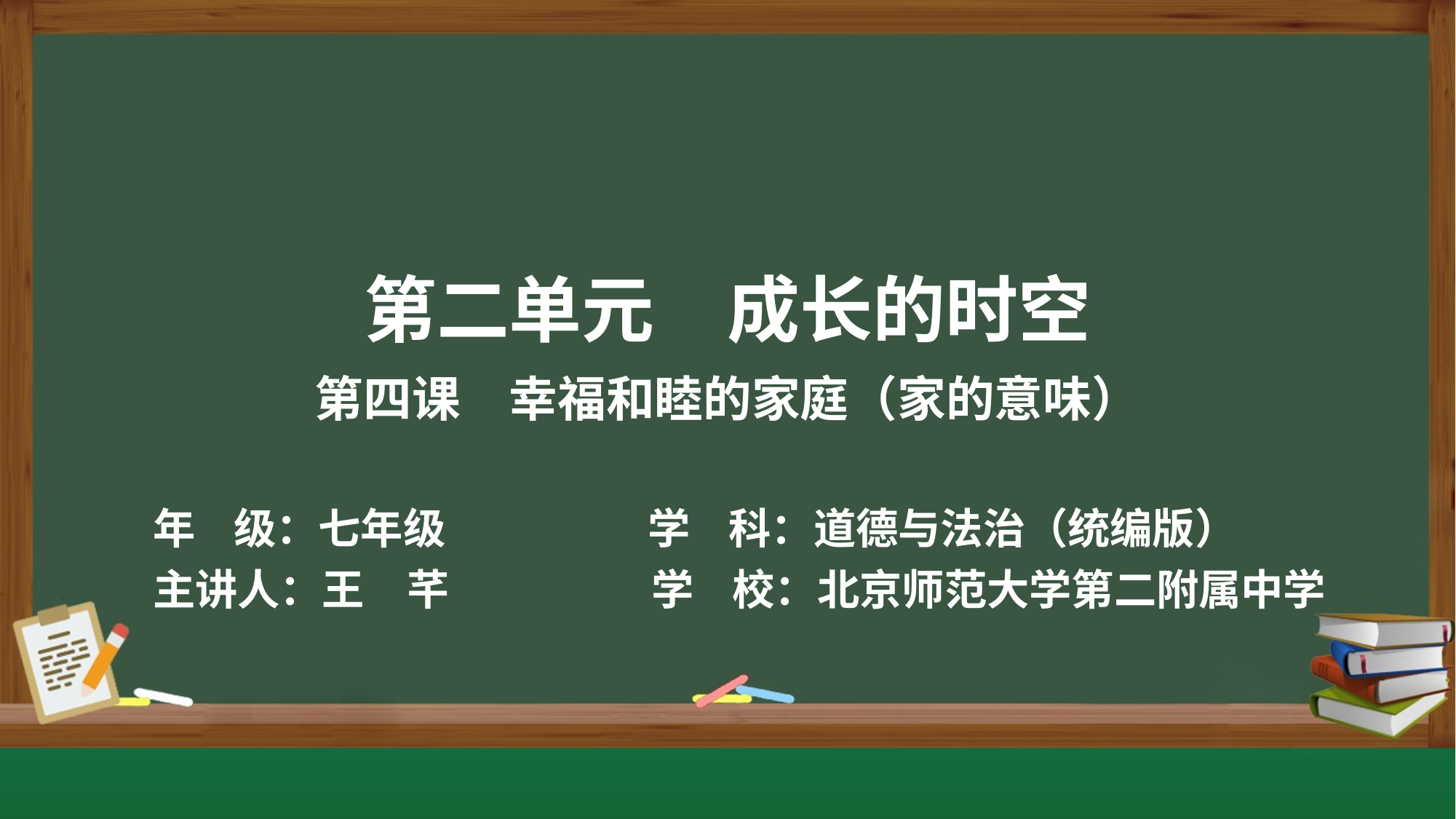

第二单元　成长的时空
第四课　幸福和睦的家庭（家的意味）
年    级：七年级                     学    科：道德与法治（统编版）
主讲人：王　芊                     学    校：北京师范大学第二附属中学